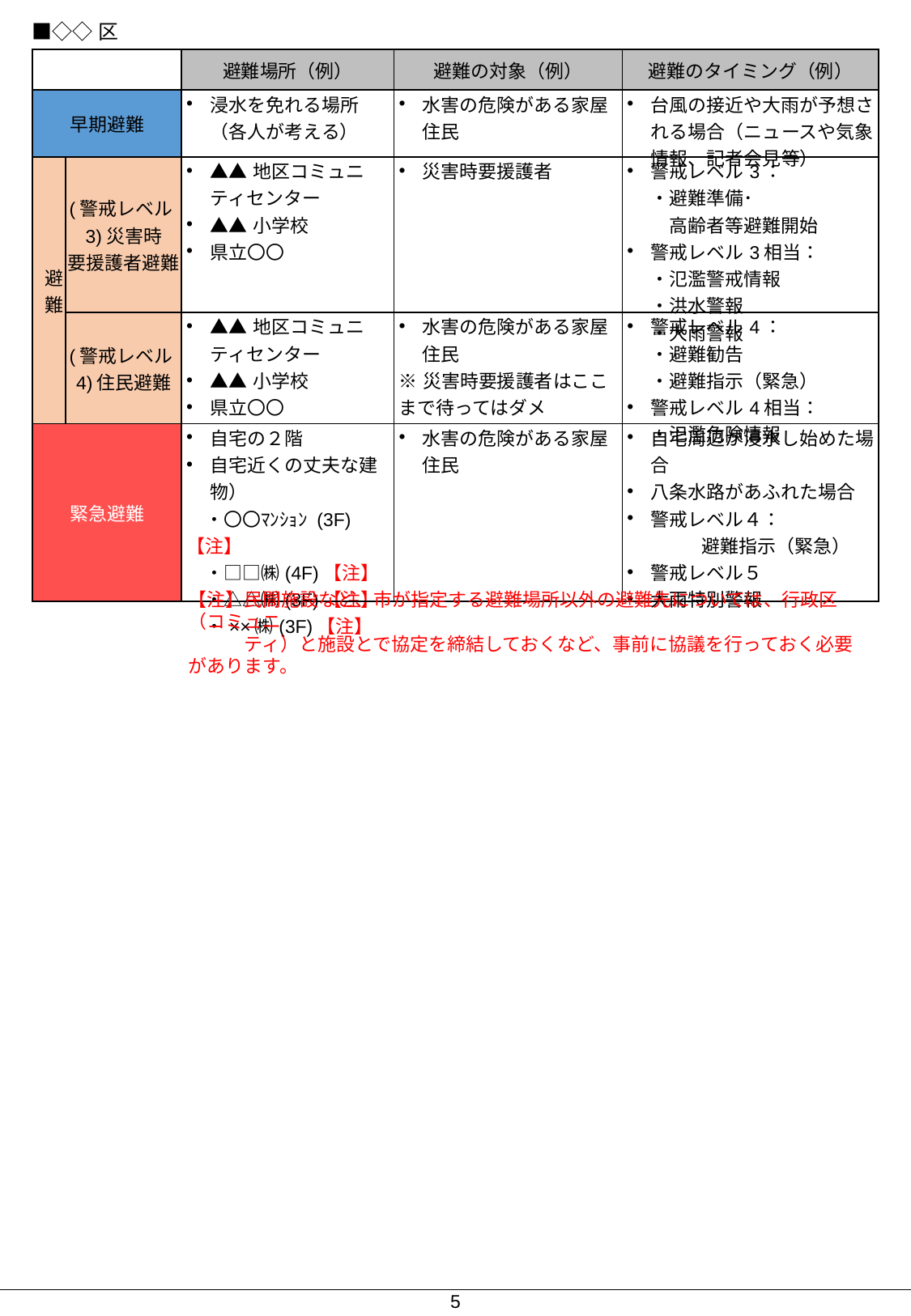

■◇◇区
|  |  | 避難場所（例） | 避難の対象（例） | 避難のタイミング（例） |
| --- | --- | --- | --- | --- |
| 早期避難 |  | 浸水を免れる場所（各人が考える） | 水害の危険がある家屋住民 | 台風の接近や大雨が予想される場合（ニュースや気象情報、記者会見等） |
| 避難 | (警戒レベル3)災害時 要援護者避難 | ▲▲地区コミュニティセンター ▲▲小学校 県立〇〇 | 災害時要援護者 | 警戒レベル3： ・避難準備･ 　高齢者等避難開始 警戒レベル3相当： ・氾濫警戒情報 ・洪水警報 ・大雨警報 |
|  | (警戒レベル4)住民避難 | ▲▲地区コミュニティセンター ▲▲小学校 県立〇〇 | 水害の危険がある家屋住民 ※災害時要援護者はここまで待ってはダメ | 警戒レベル4： ・避難勧告 ・避難指示（緊急） 警戒レベル4相当： ・氾濫危険情報 |
| 緊急避難 |  | 自宅の２階 自宅近くの丈夫な建物） 　・〇〇ﾏﾝｼｮﾝ (3F)【注】 　・□□㈱(4F)【注】 　・△△㈱(3F)【注】 　・××㈱(3F)【注】 | 水害の危険がある家屋住民 | 自宅周辺が浸水し始めた場合 八条水路があふれた場合 警戒レベル４： 　　　　避難指示（緊急） 警戒レベル５ 大雨特別警報 |
【注】民間施設など、市が指定する避難場所以外の避難先については、行政区（コミュニ
　　　ティ）と施設とで協定を締結しておくなど、事前に協議を行っておく必要があります。
5